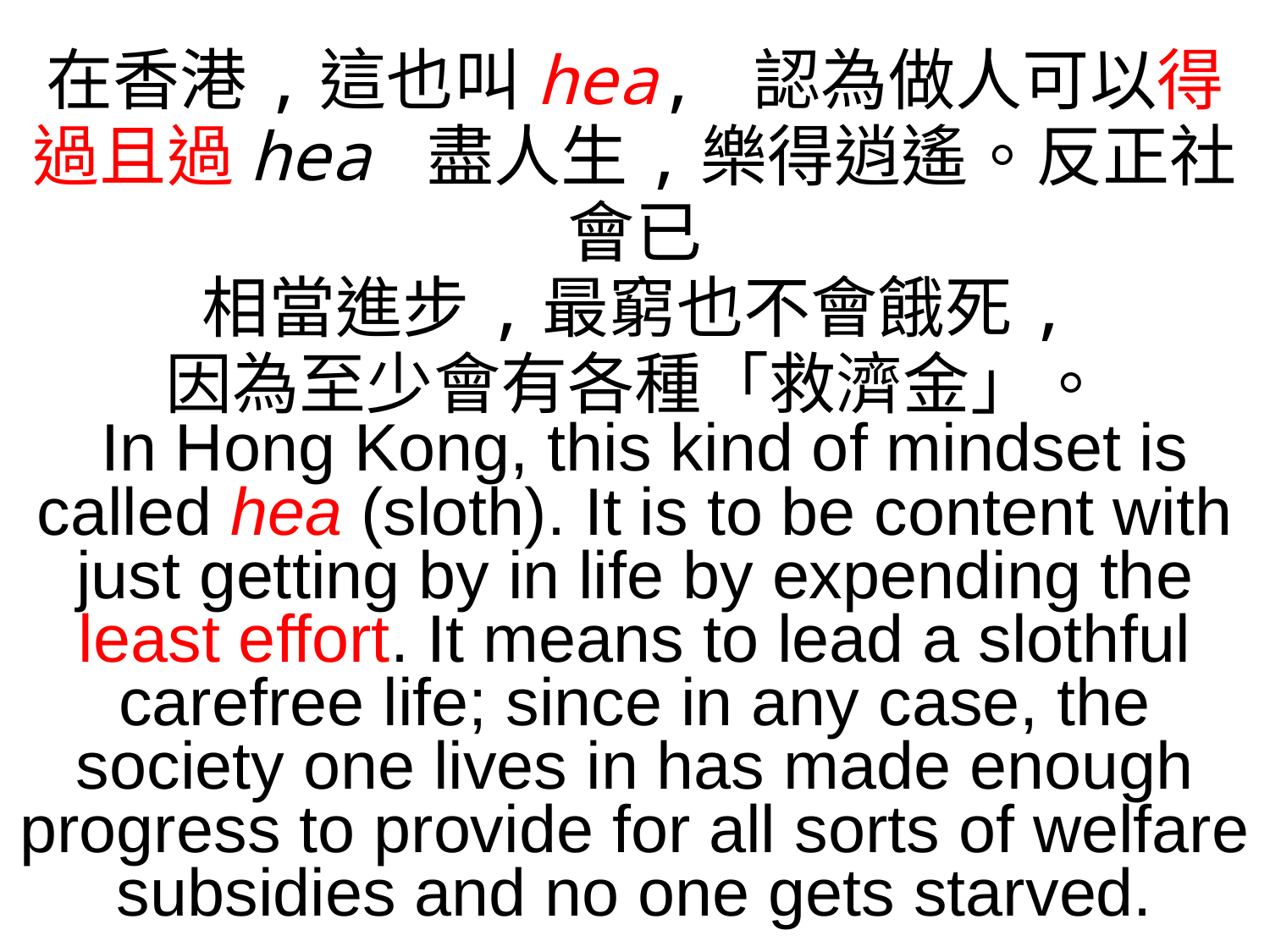

在香港,這也叫hea, 認為做人可以得過且過hea 盡人生,樂得逍遙。反正社會已
相當進步,最窮也不會餓死,
因為至少會有各種「救濟金」。
 In Hong Kong, this kind of mindset is called hea (sloth). It is to be content with just getting by in life by expending the least effort. It means to lead a slothful carefree life; since in any case, the society one lives in has made enough progress to provide for all sorts of welfare subsidies and no one gets starved.